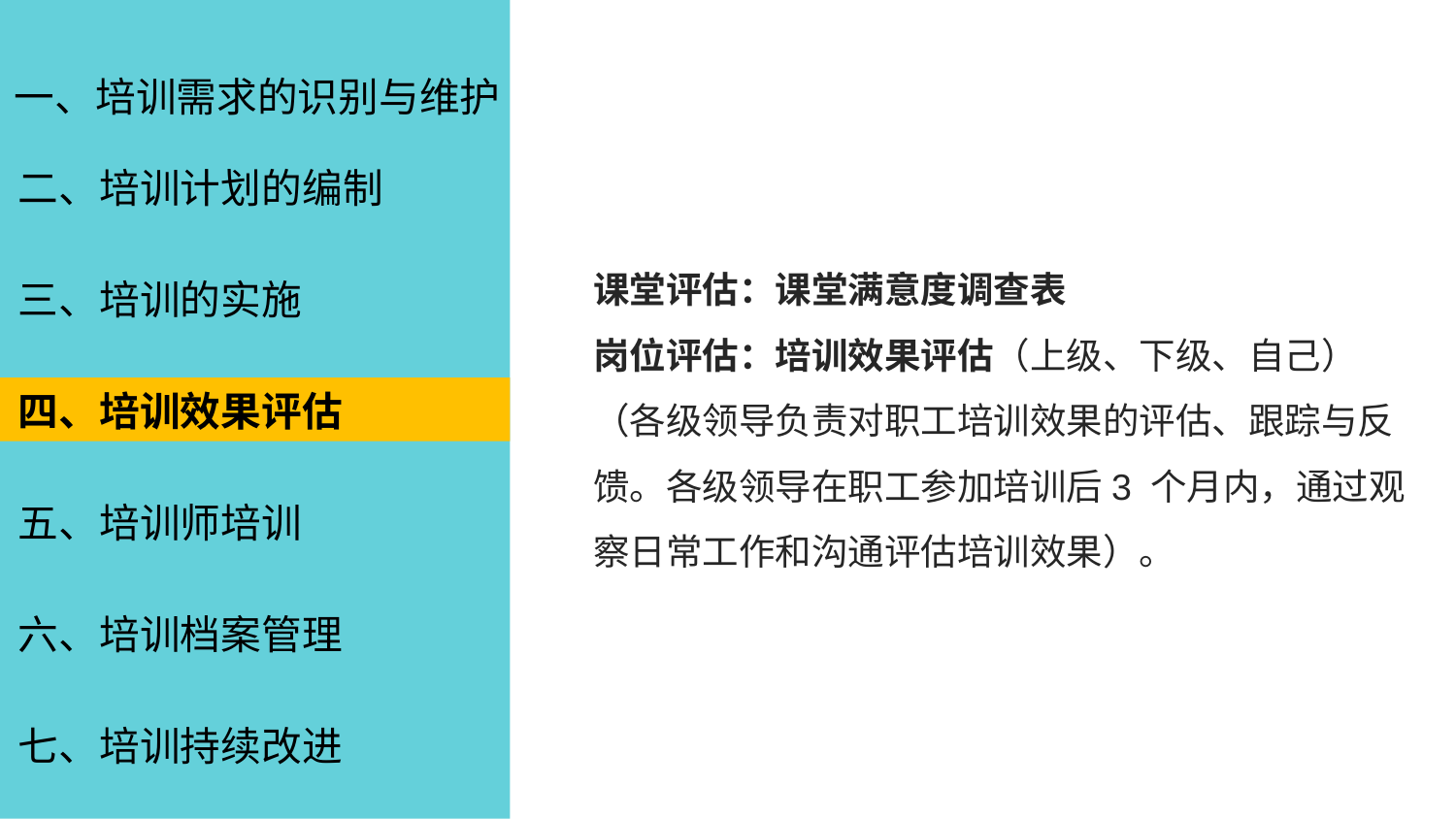

一、培训需求的识别与维护
二、培训计划的编制
课堂评估：课堂满意度调查表
岗位评估：培训效果评估（上级、下级、自己）
（各级领导负责对职工培训效果的评估、跟踪与反馈。各级领导在职工参加培训后3 个月内，通过观察日常工作和沟通评估培训效果）。
三、培训的实施

四、培训效果评估
五、培训师培训
六、培训档案管理
七、培训持续改进